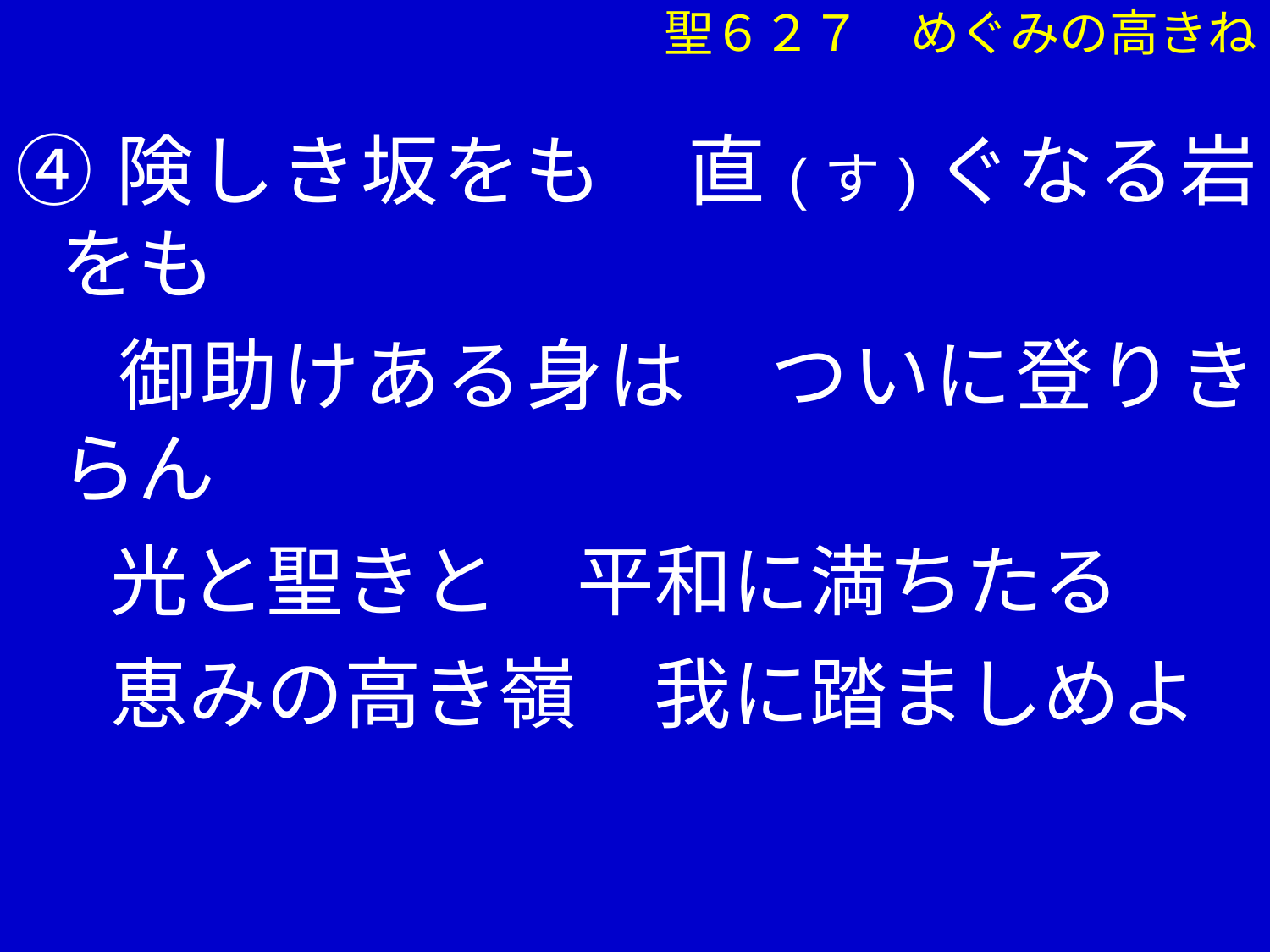

聖６２７　めぐみの高きね
④険しき坂をも　直(す)ぐなる岩をも
　 御助けある身は　ついに登りきらん
　 光と聖きと　平和に満ちたる
　 恵みの高き嶺　我に踏ましめよ